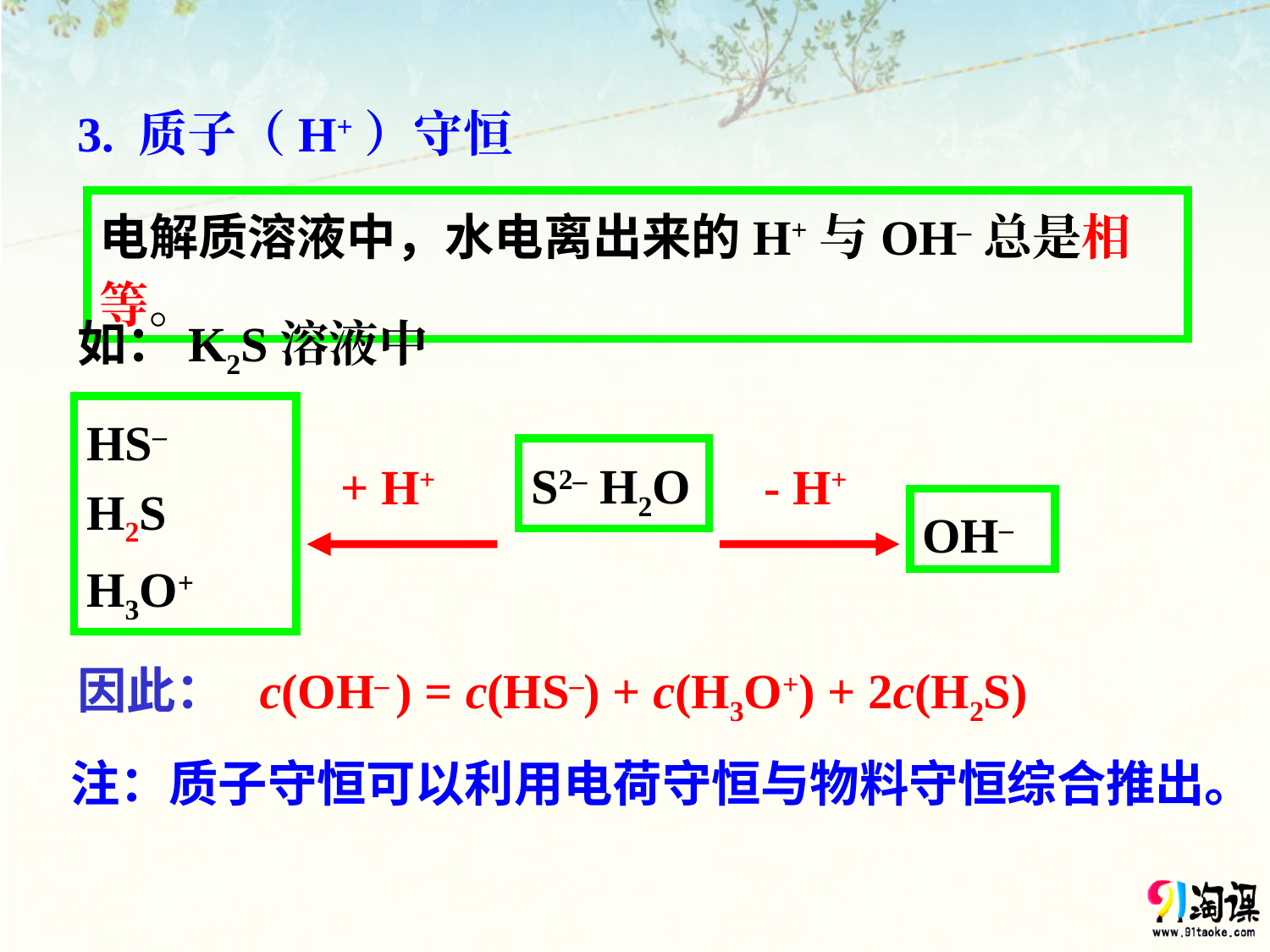

3. 质子（H+）守恒
电解质溶液中，水电离出来的H+与OH–总是相等。
如：K2S溶液中
HS–
H2S
H3O+
S2– H2O
+ H+
- H+
OH–

因此：  c(OH– ) = c(HS–) + c(H3O+) + 2c(H2S)
注：质子守恒可以利用电荷守恒与物料守恒综合推出。